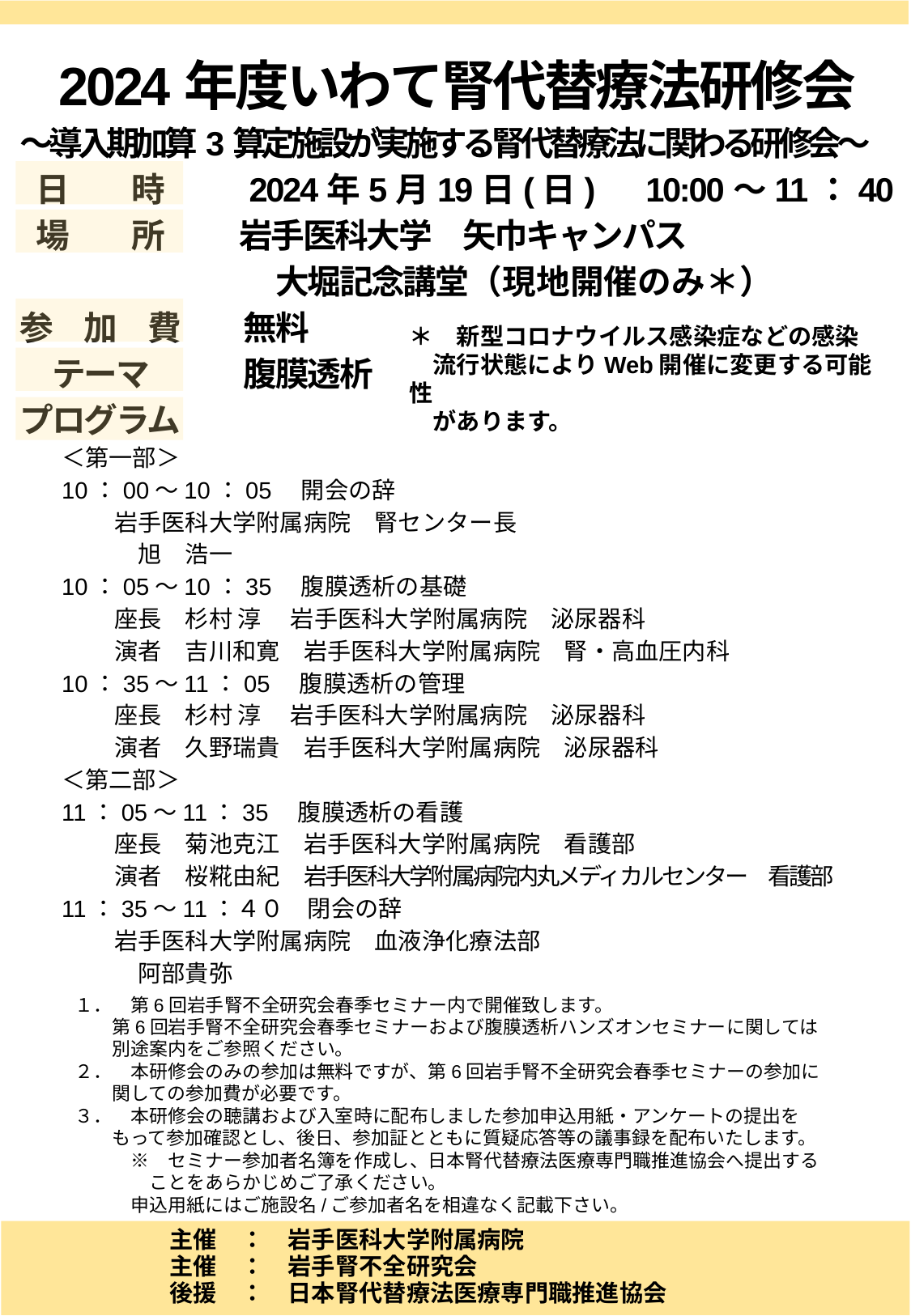

2024年度いわて腎代替療法研修会
～導入期加算3算定施設が実施する腎代替療法に関わる研修会～
 日　　時　　  2024年5月19日(日)　10:00～11：40
 場　　所　　  岩手医科大学　矢巾キャンパス
　　　　　　　　大堀記念講堂（現地開催のみ＊）
参　加　費　　無料
　テーマ　　　腹膜透析
プログラム

＊　新型コロナウイルス感染症などの感染
　流行状態によりWeb開催に変更する可能性
　があります。

＜第一部＞
10：00～10：05　開会の辞
　　 岩手医科大学附属病院　腎センター長
　　 　旭　浩一
10：05～10：35　腹膜透析の基礎
　　 座長　杉村 淳　 岩手医科大学附属病院　泌尿器科
　　 演者　吉川和寛　岩手医科大学附属病院　腎・高血圧内科
10：35～11：05　腹膜透析の管理
　　 座長　杉村 淳　 岩手医科大学附属病院　泌尿器科
　　 演者　久野瑞貴　岩手医科大学附属病院　泌尿器科
＜第二部＞
11：05～11：35　腹膜透析の看護
　　 座長　菊池克江　岩手医科大学附属病院　看護部
　　 演者　桜糀由紀　岩手医科大学附属病院内丸メディカルセンター　看護部
11：35～11：４０　閉会の辞
　　 岩手医科大学附属病院　血液浄化療法部
　　 　阿部貴弥
１．　第6回岩手腎不全研究会春季セミナー内で開催致します。
　　第6回岩手腎不全研究会春季セミナーおよび腹膜透析ハンズオンセミナーに関しては
　　別途案内をご参照ください。
２．　本研修会のみの参加は無料ですが、第6回岩手腎不全研究会春季セミナーの参加に
　　関しての参加費が必要です。
３．　本研修会の聴講および入室時に配布しました参加申込用紙・アンケートの提出を
　　もって参加確認とし、後日、参加証とともに質疑応答等の議事録を配布いたします。
　　　※　セミナー参加者名簿を作成し、日本腎代替療法医療専門職推進協会へ提出する
　　　　ことをあらかじめご了承ください。
　　　申込用紙にはご施設名/ご参加者名を相違なく記載下さい。
主催　：　岩手医科大学附属病院
主催　：　岩手腎不全研究会
後援　：　日本腎代替療法医療専門職推進協会